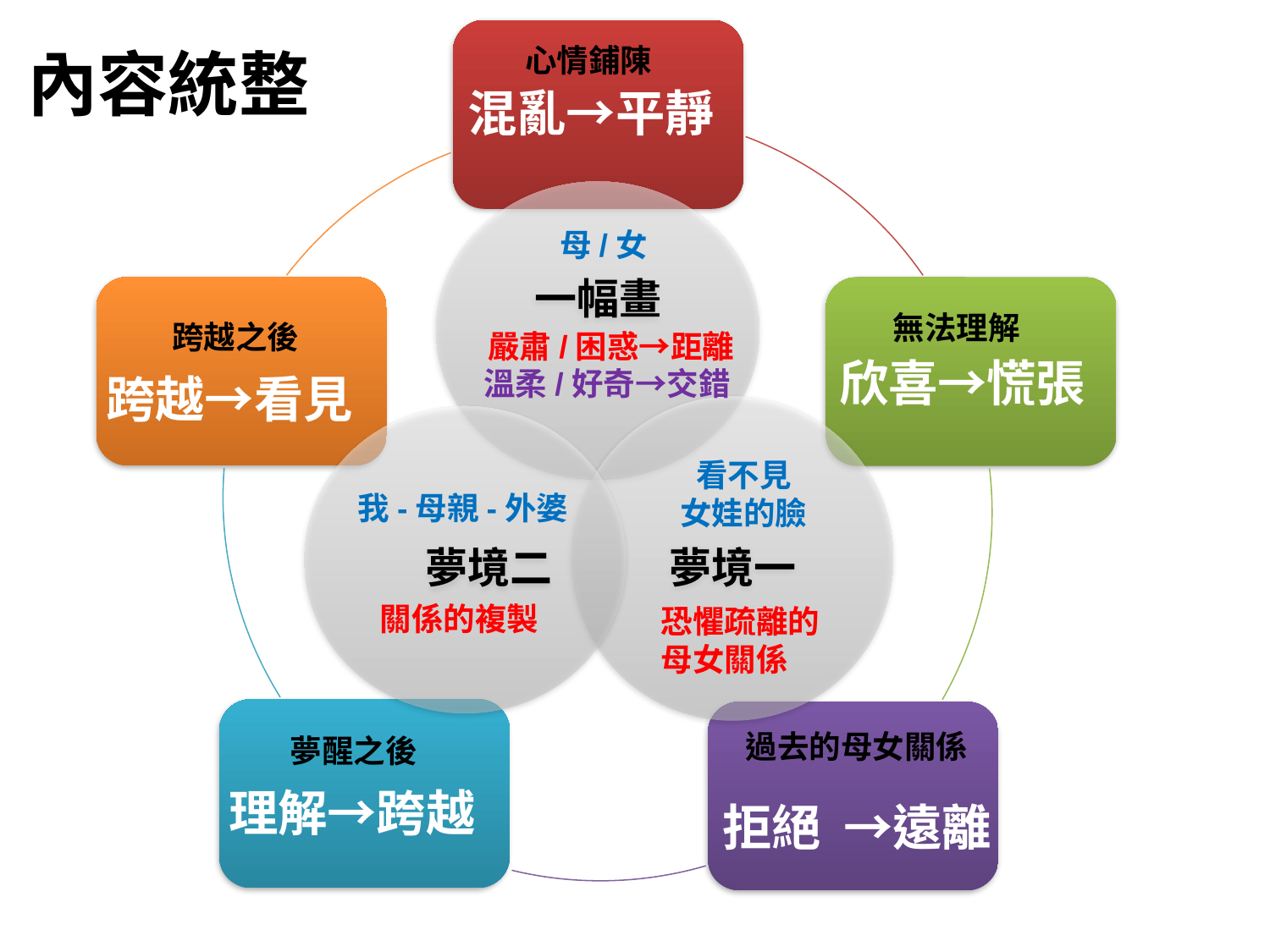

內容統整
心情鋪陳

混亂→平靜

一幅畫
夢境一
    夢境二
母/女
無法理解
跨越之後
嚴肅/困惑→距離
欣喜→慌張
溫柔/好奇→交錯
跨越→看見
看不見
女娃的臉
我-母親-外婆
關係的複製
恐懼疏離的母女關係
過去的母女關係
夢醒之後
理解→跨越
拒絕  →遠離